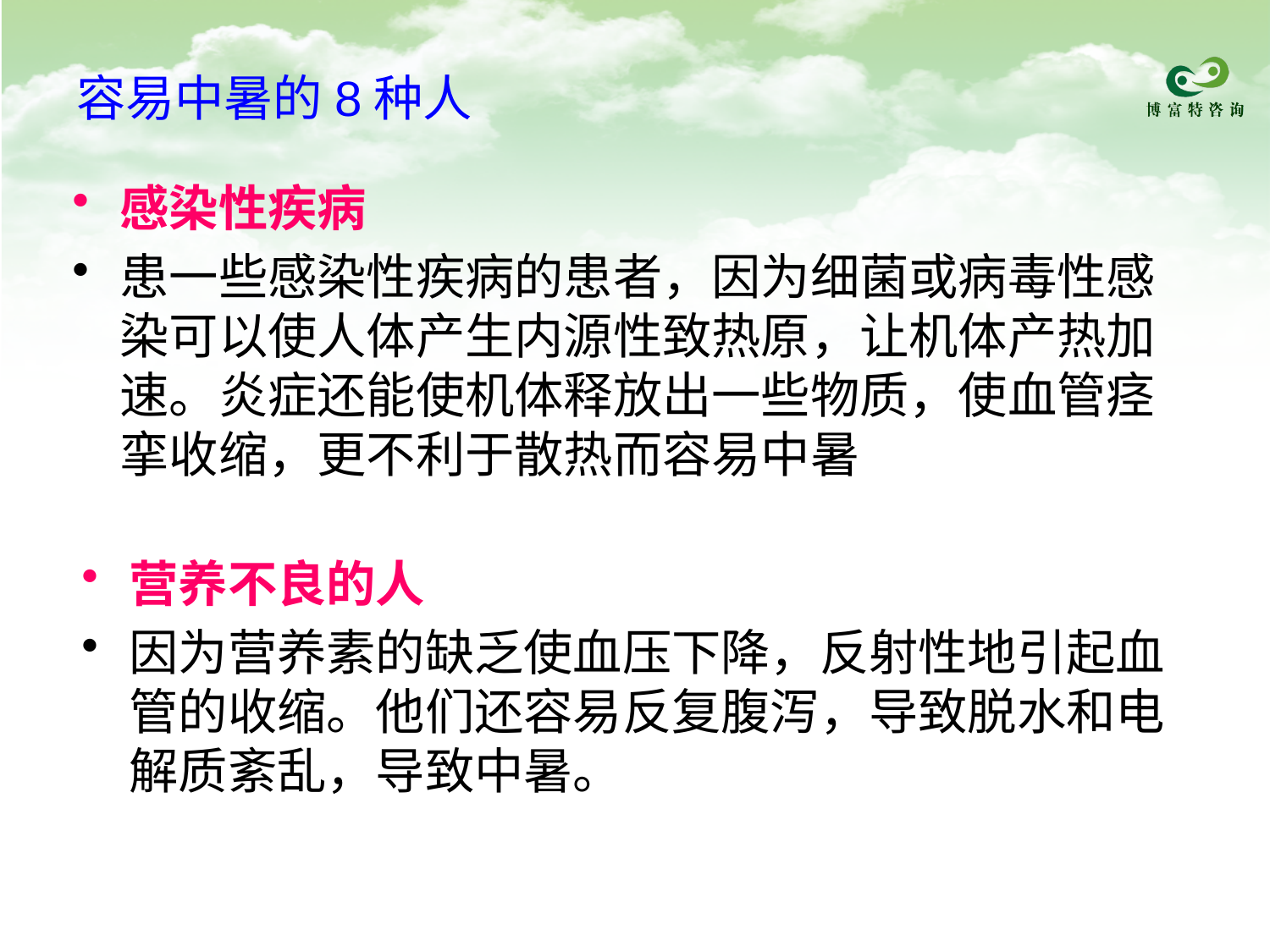

# 容易中暑的8种人
感染性疾病
患一些感染性疾病的患者，因为细菌或病毒性感染可以使人体产生内源性致热原，让机体产热加速。炎症还能使机体释放出一些物质，使血管痉挛收缩，更不利于散热而容易中暑
营养不良的人
因为营养素的缺乏使血压下降，反射性地引起血管的收缩。他们还容易反复腹泻，导致脱水和电解质紊乱，导致中暑。